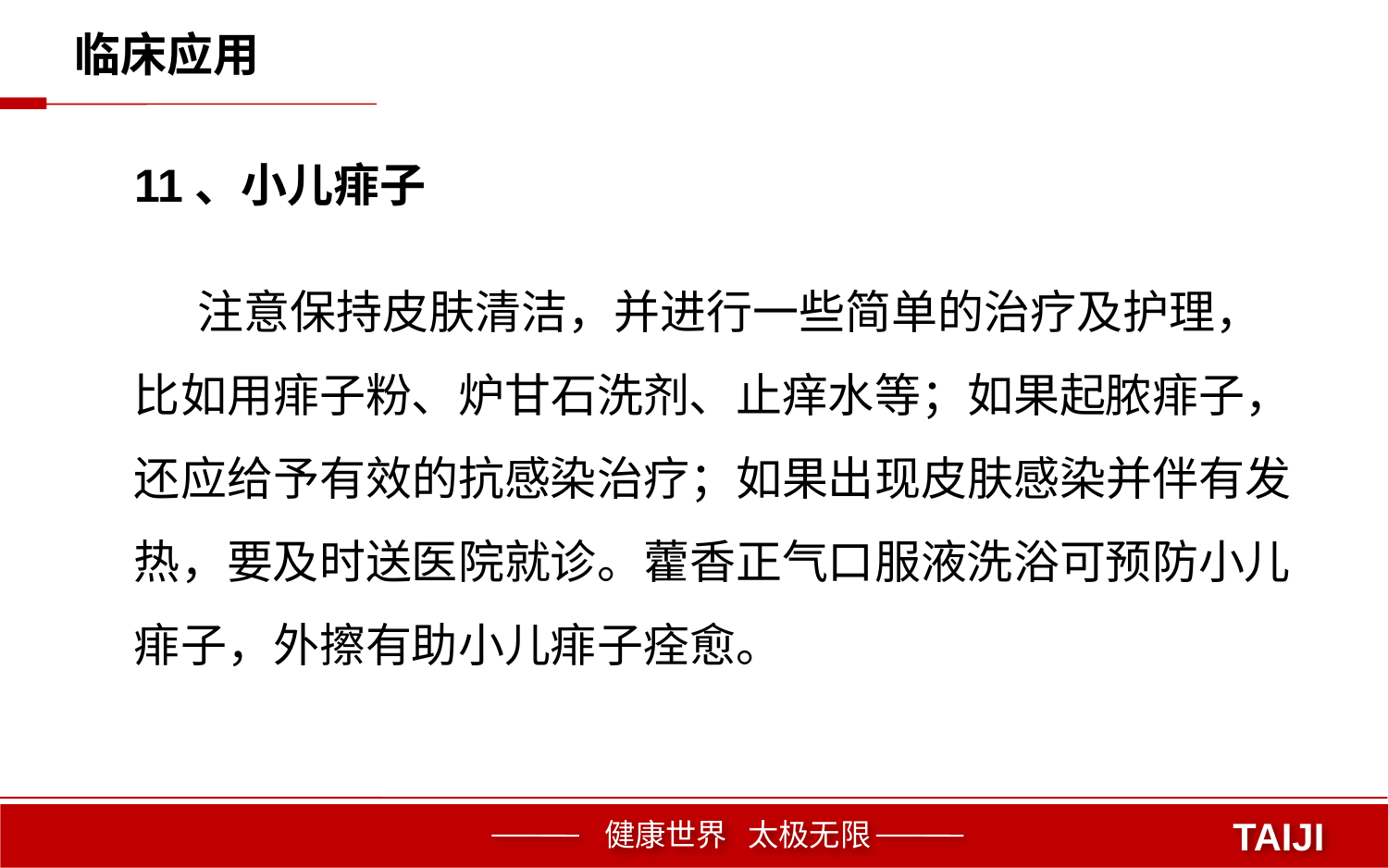

临床应用
11、小儿痱子
     注意保持皮肤清洁，并进行一些简单的治疗及护理，比如用痱子粉、炉甘石洗剂、止痒水等；如果起脓痱子，还应给予有效的抗感染治疗；如果出现皮肤感染并伴有发热，要及时送医院就诊。藿香正气口服液洗浴可预防小儿痱子，外擦有助小儿痱子痊愈。